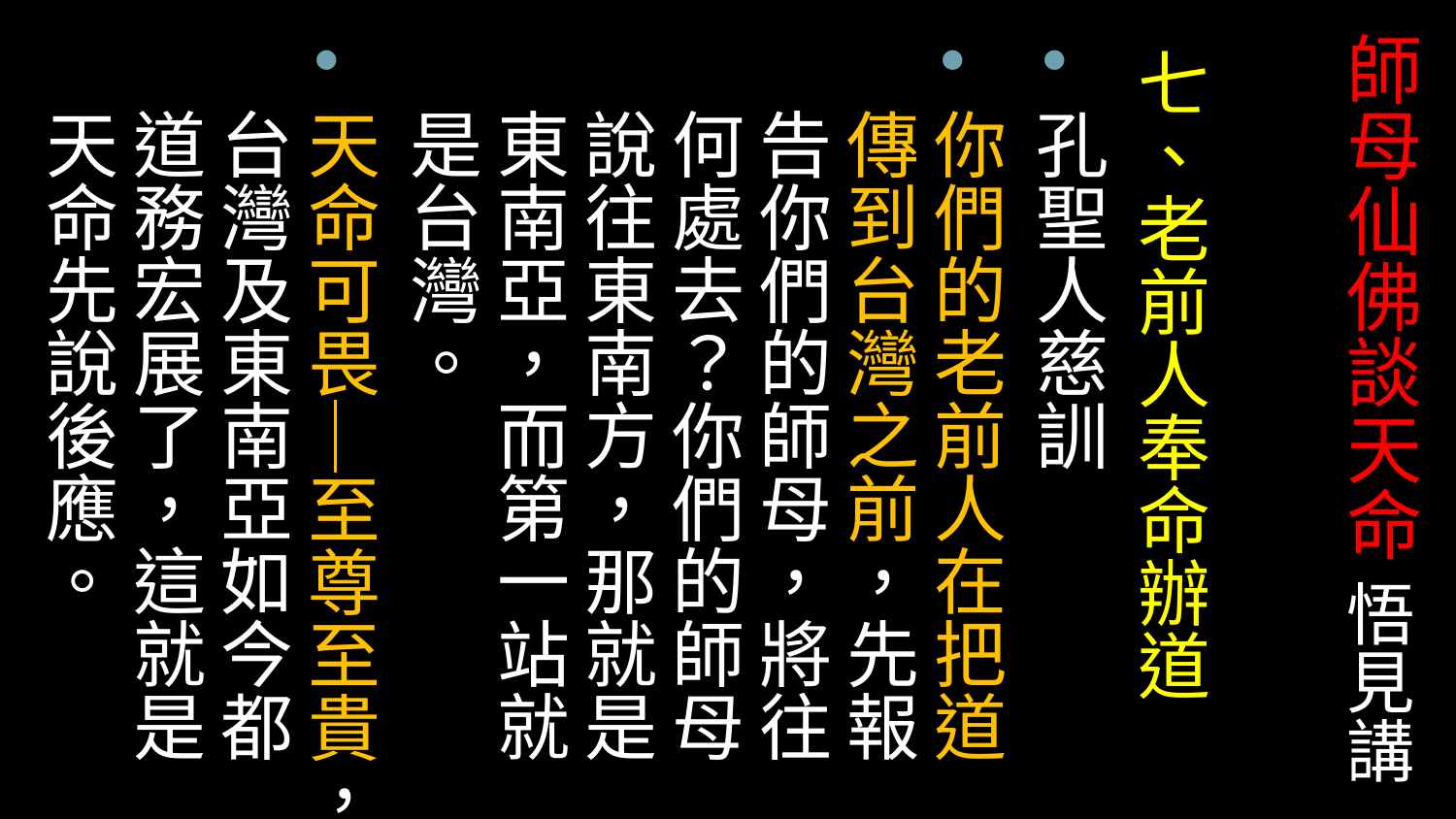

# 師母仙佛談天命 悟見講
七、老前人奉命辦道
孔聖人慈訓
你們的老前人在把道傳到台灣之前，先報告你們的師母，將往何處去？你們的師母說往東南方，那就是東南亞，而第一站就是台灣。
天命可畏─至尊至貴，台灣及東南亞如今都道務宏展了，這就是天命先說後應。